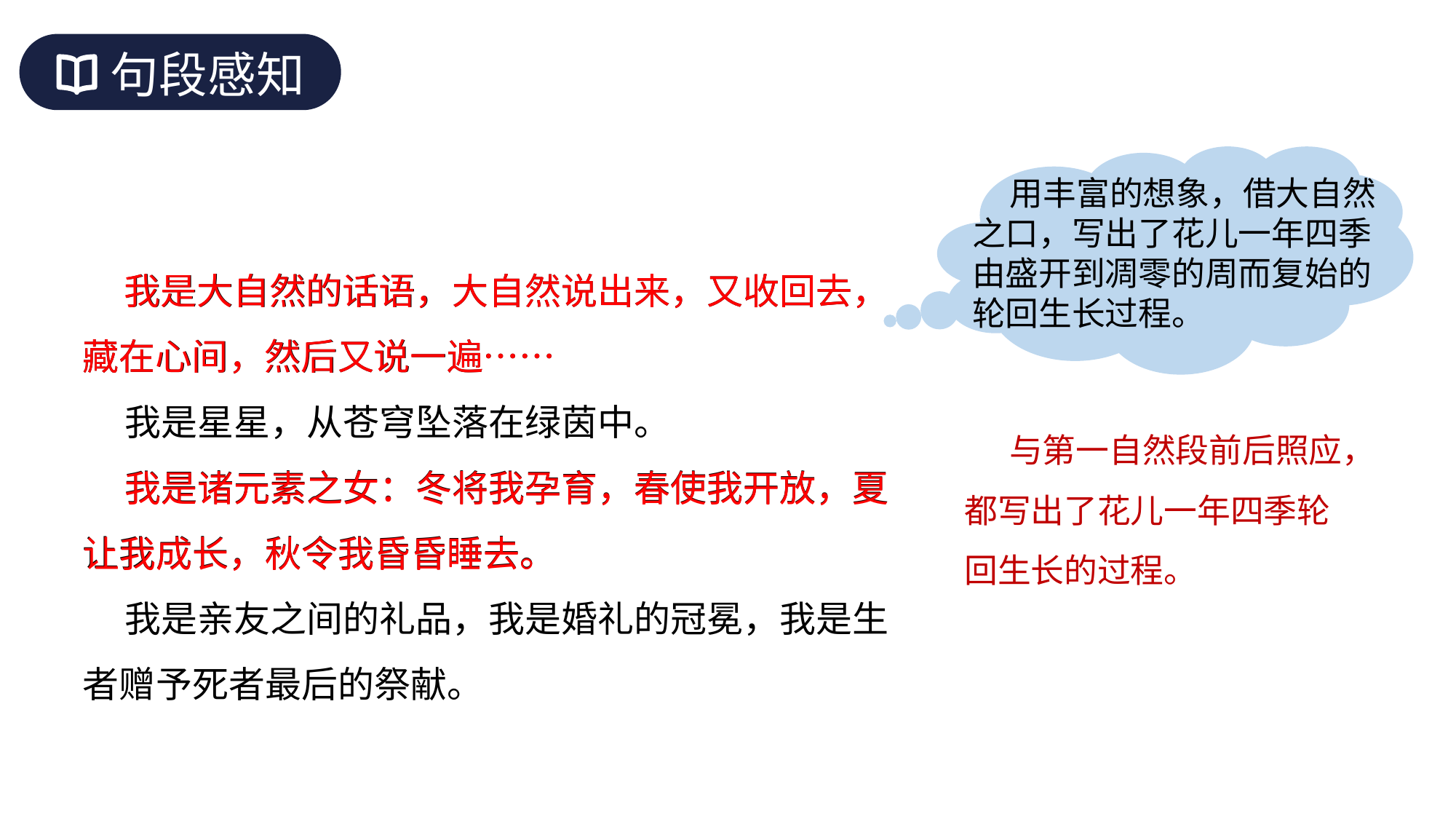

句段感知

    用丰富的想象，借大自然之口，写出了花儿一年四季由盛开到凋零的周而复始的轮回生长过程。
    我是大自然的话语，大自然说出来，又收回去，藏在心间，然后又说一遍……

    我是大自然的话语，大自然说出来，又收回去，藏在心间，然后又说一遍……
    我是星星，从苍穹坠落在绿茵中。
    我是诸元素之女：冬将我孕育，春使我开放，夏让我成长，秋令我昏昏睡去。
    我是亲友之间的礼品，我是婚礼的冠冕，我是生者赠予死者最后的祭献。
     与第一自然段前后照应，都写出了花儿一年四季轮回生长的过程。
    我是诸元素之女：冬将我孕育，春使我开放，夏让我成长，秋令我昏昏睡去。